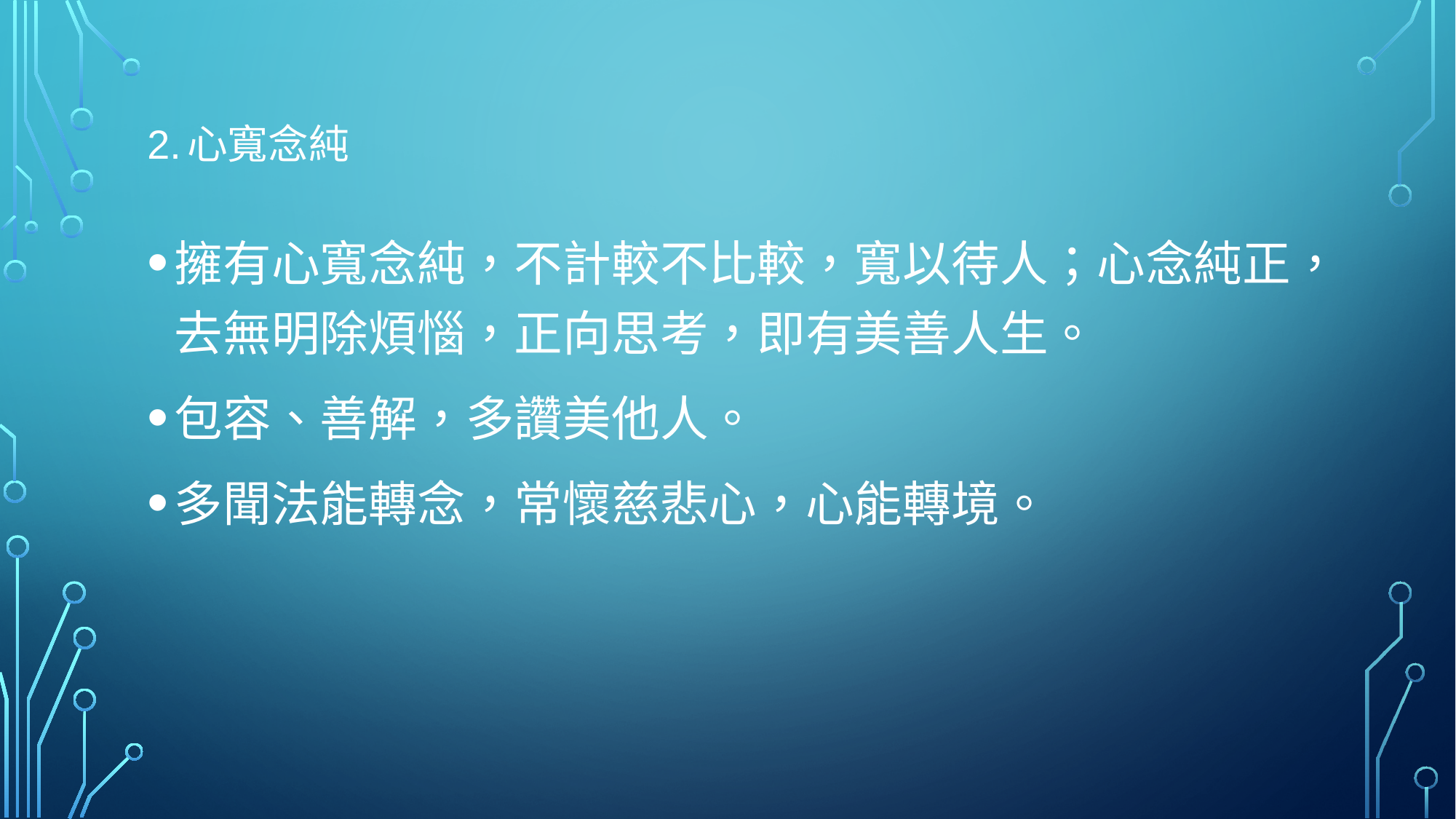

# 2.心寬念純
擁有心寬念純，不計較不比較，寬以待人；心念純正，去無明除煩惱，正向思考，即有美善人生。
包容、善解，多讚美他人。
多聞法能轉念，常懷慈悲心，心能轉境。